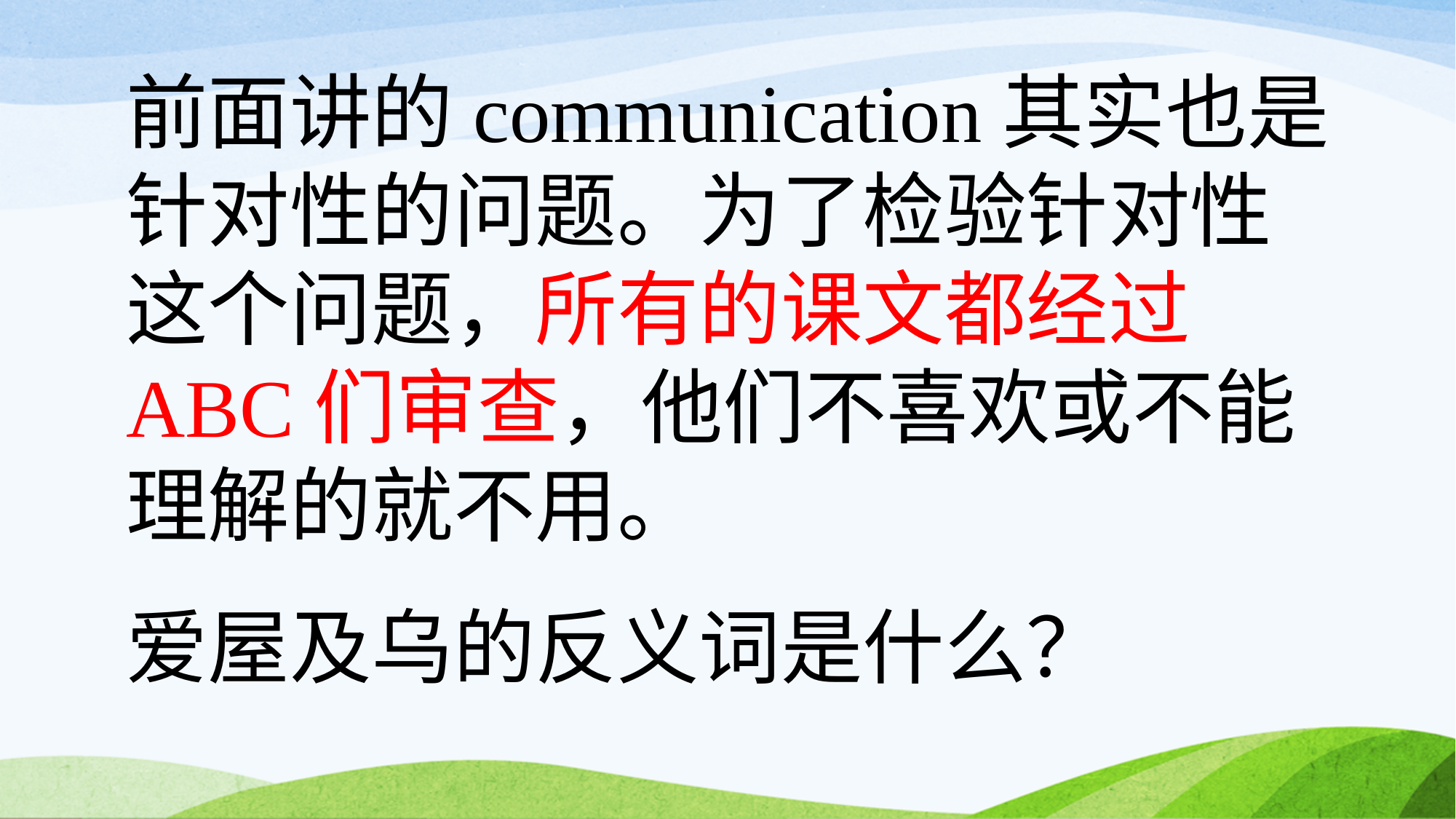

前面讲的communication其实也是针对性的问题。为了检验针对性这个问题，所有的课文都经过ABC们审查，他们不喜欢或不能理解的就不用。

爱屋及乌的反义词是什么？